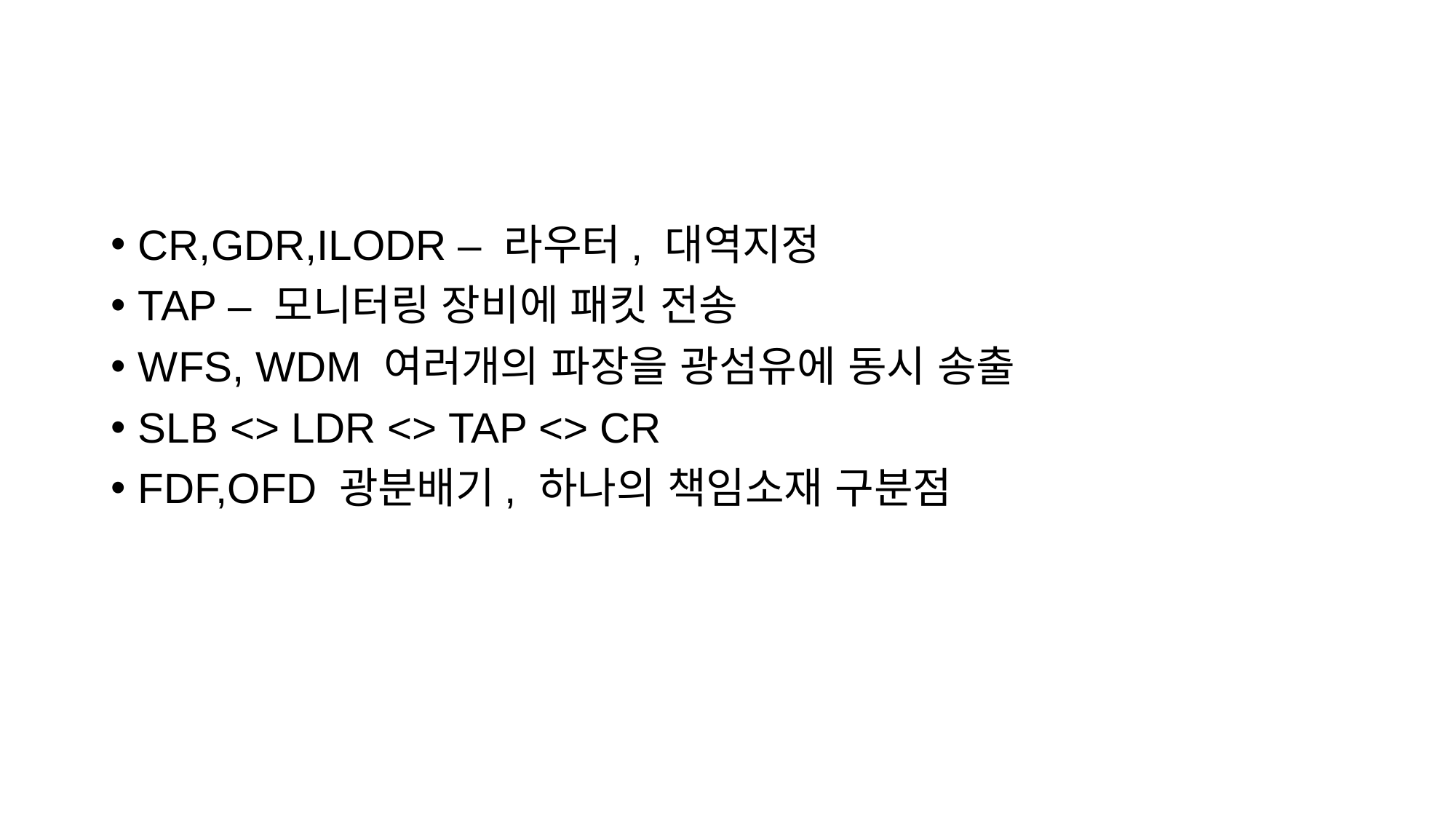

#
CR,GDR,ILODR – 라우터, 대역지정
TAP – 모니터링 장비에 패킷 전송
WFS, WDM 여러개의 파장을 광섬유에 동시 송출
SLB <> LDR <> TAP <> CR
FDF,OFD 광분배기, 하나의 책임소재 구분점